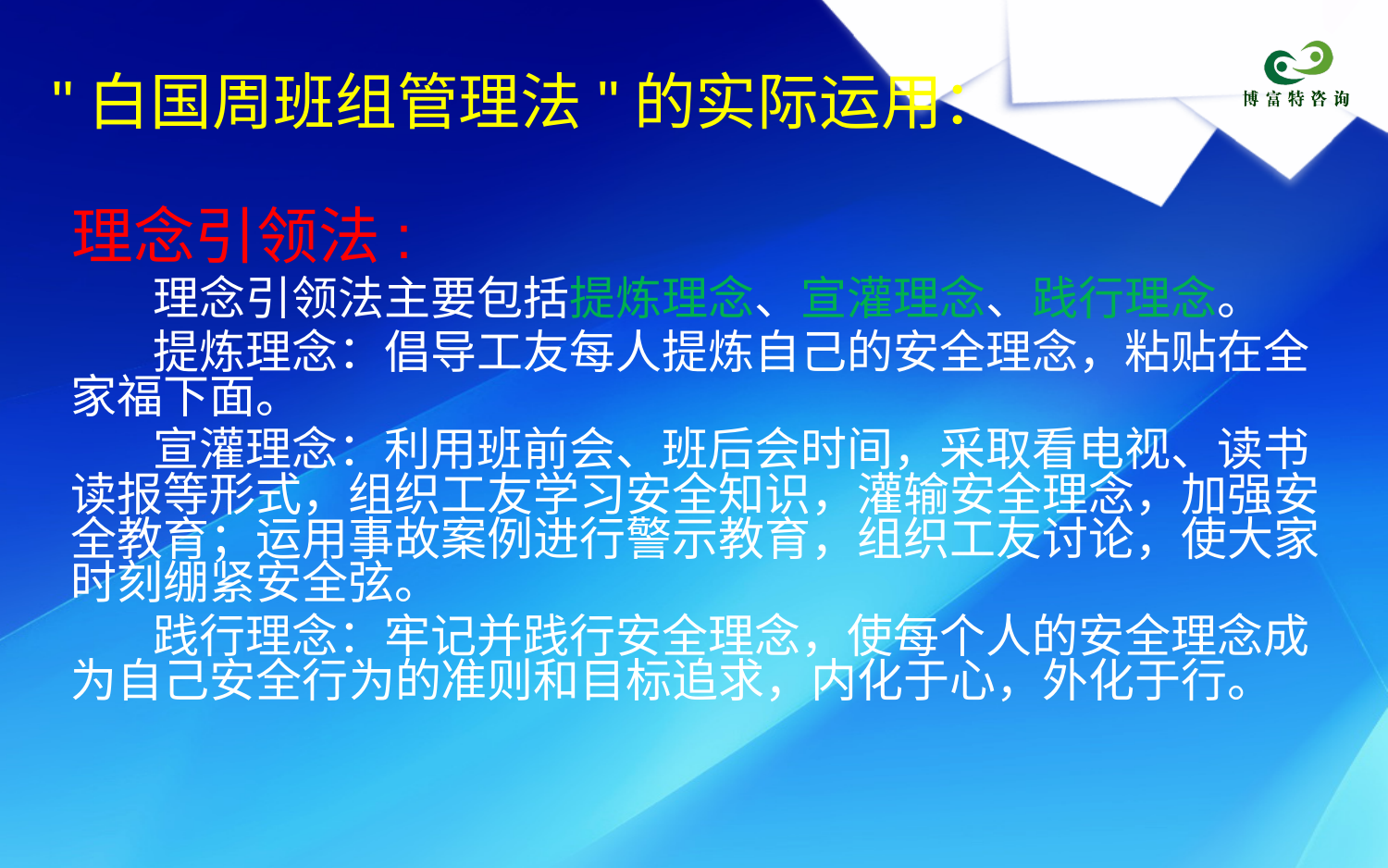

"白国周班组管理法"的实际运用：
    理念引领法:
　　    理念引领法主要包括提炼理念、宣灌理念、践行理念。
　　    提炼理念：倡导工友每人提炼自己的安全理念，粘贴在全家福下面。
　　    宣灌理念：利用班前会、班后会时间，采取看电视、读书读报等形式，组织工友学习安全知识，灌输安全理念，加强安全教育；运用事故案例进行警示教育，组织工友讨论，使大家时刻绷紧安全弦。
　　    践行理念：牢记并践行安全理念，使每个人的安全理念成为自己安全行为的准则和目标追求，内化于心，外化于行。